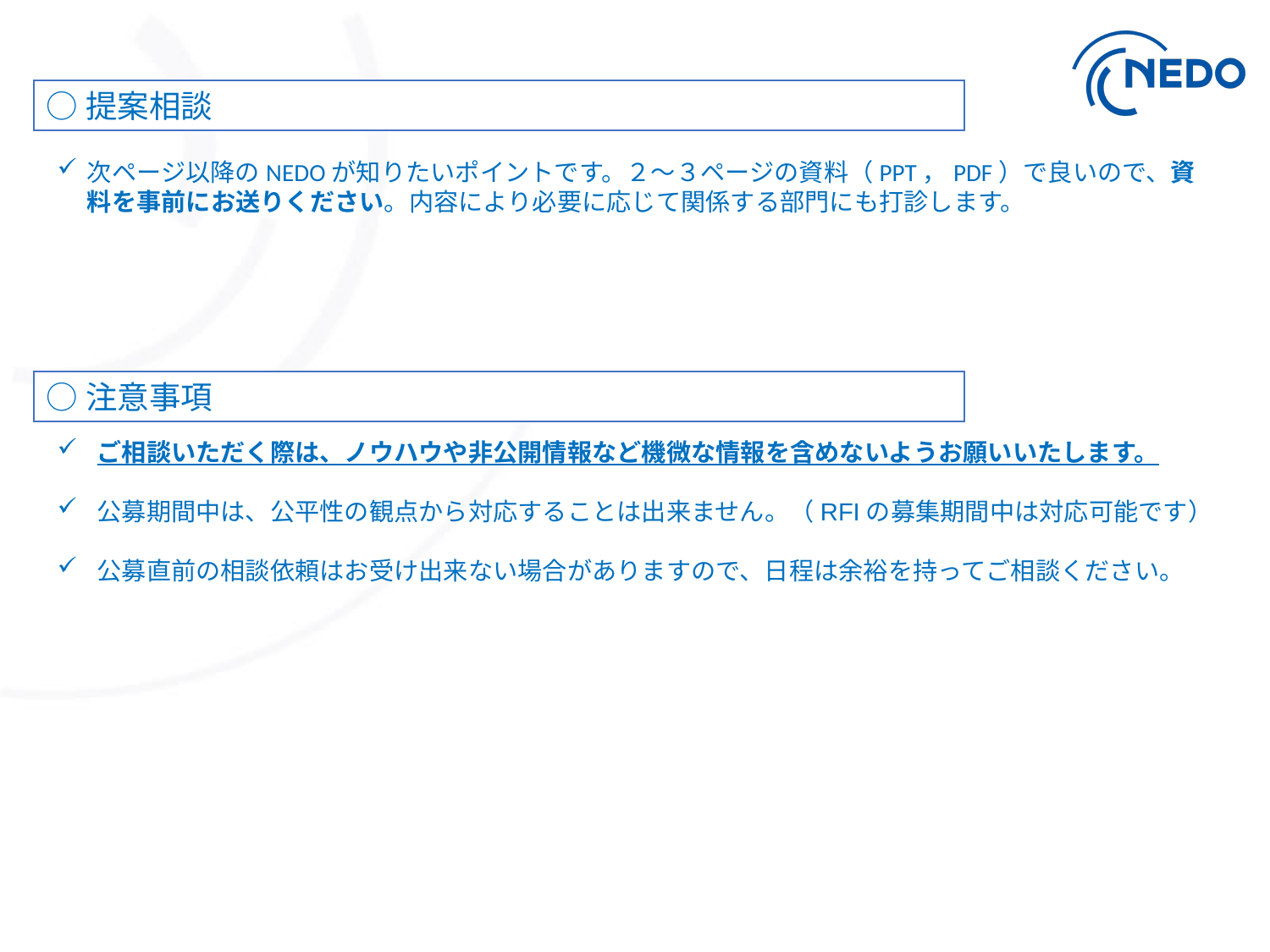

○提案相談
次ページ以降のNEDOが知りたいポイントです。２～３ページの資料（PPT，PDF）で良いので、資料を事前にお送りください。内容により必要に応じて関係する部門にも打診します。

○注意事項
ご相談いただく際は、ノウハウや非公開情報など機微な情報を含めないようお願いいたします。

公募期間中は、公平性の観点から対応することは出来ません。（RFIの募集期間中は対応可能です）

公募直前の相談依頼はお受け出来ない場合がありますので、日程は余裕を持ってご相談ください。